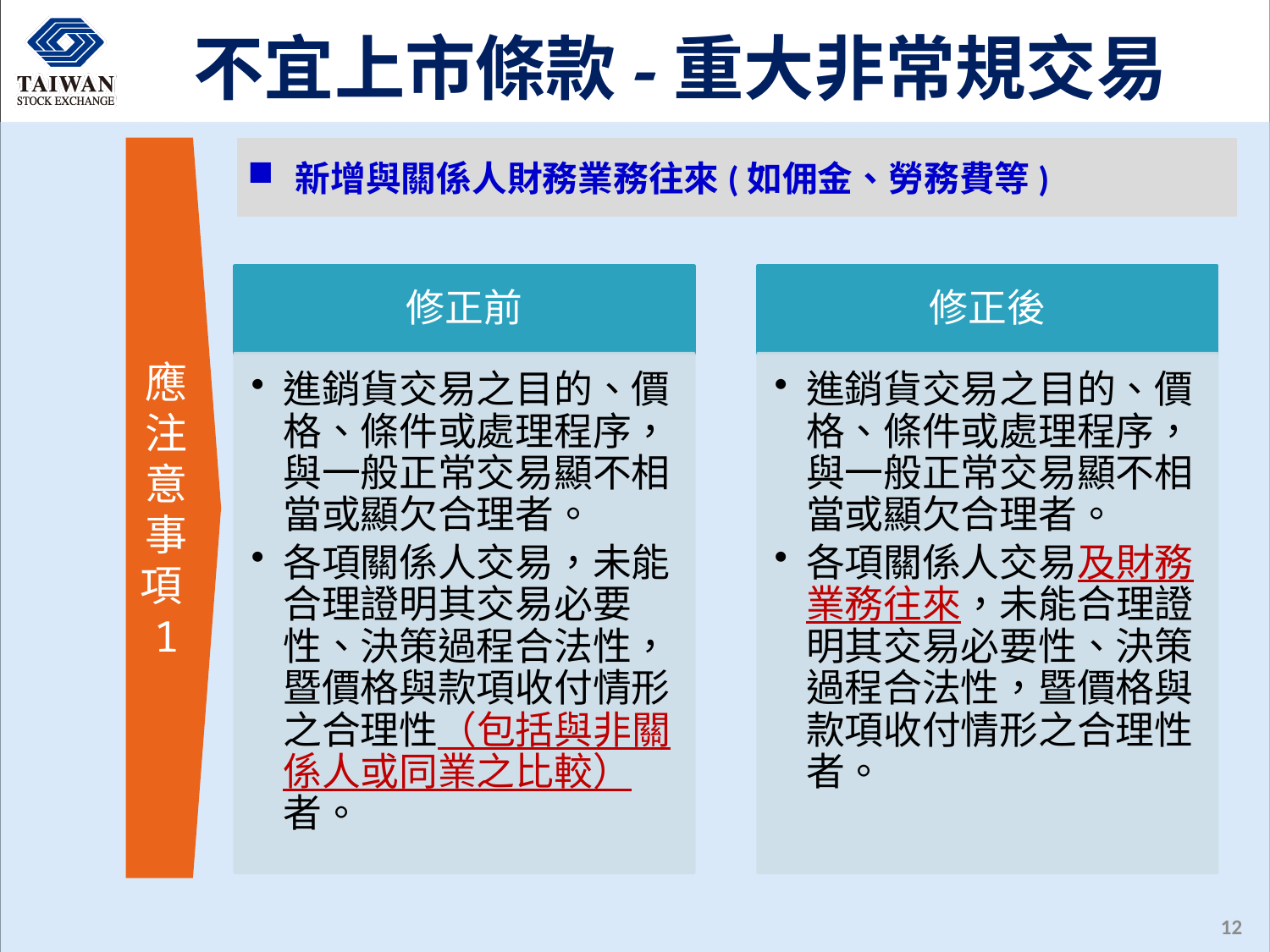

# 不宜上市條款-重大非常規交易
新增與關係人財務業務往來(如佣金、勞務費等)
應注意事項1
修正前
進銷貨交易之目的、價格、條件或處理程序，與一般正常交易顯不相當或顯欠合理者。
各項關係人交易，未能合理證明其交易必要性、決策過程合法性，暨價格與款項收付情形之合理性（包括與非關係人或同業之比較）者。
修正後
進銷貨交易之目的、價格、條件或處理程序，與一般正常交易顯不相當或顯欠合理者。
各項關係人交易及財務業務往來，未能合理證明其交易必要性、決策過程合法性，暨價格與款項收付情形之合理性者。
12